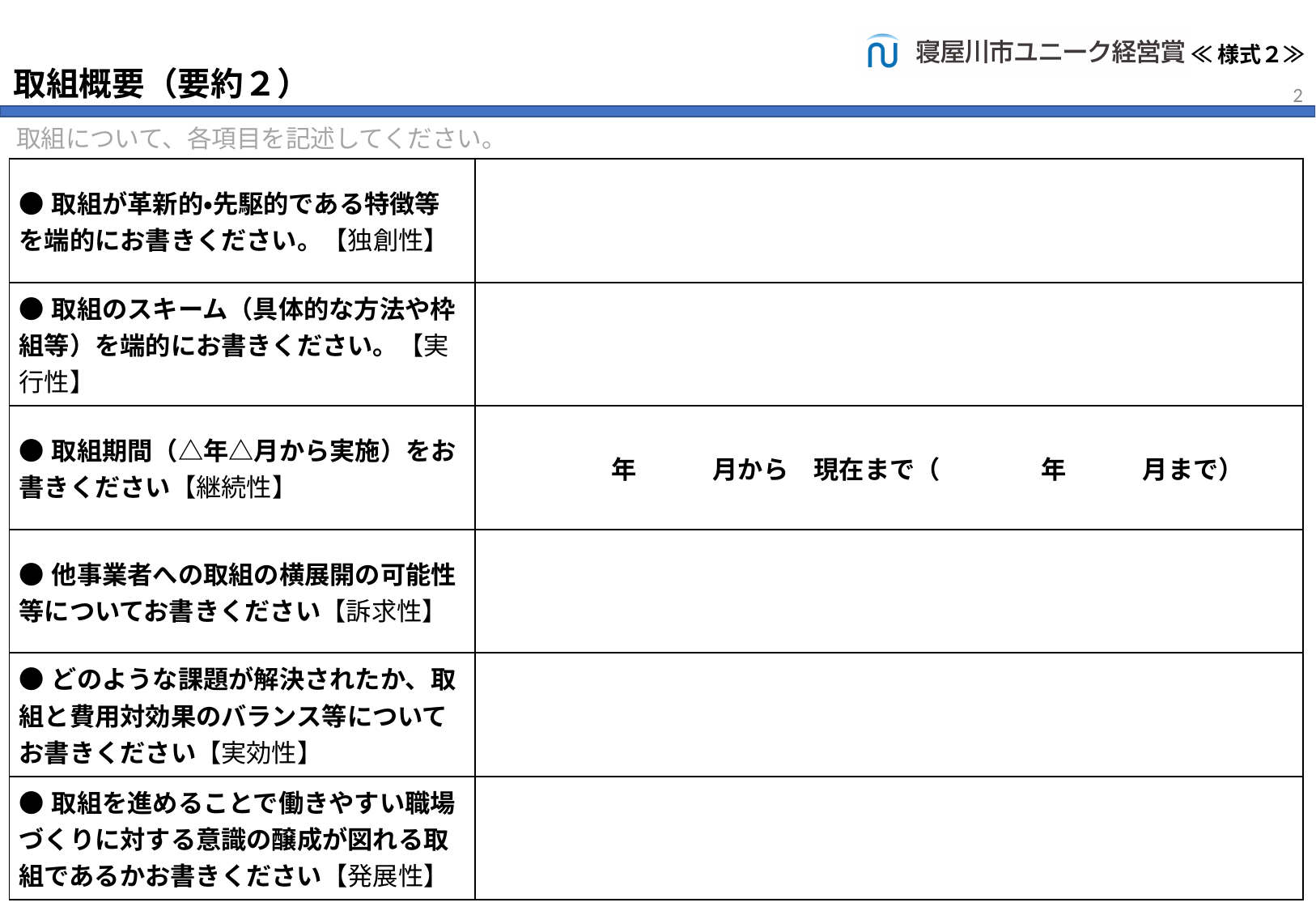

取組概要（要約２）
2
取組について、各項目を記述してください。
| ●取組が革新的・先駆的である特徴等を端的にお書きください。【独創性】 |  |
| --- | --- |
| ●取組のスキーム（具体的な方法や枠組等）を端的にお書きください。【実行性】 |  |
| ●取組期間（△年△月から実施）をお書きください【継続性】 | 年　　　月から　現在まで（　　　　年　　　月まで） |
| ●他事業者への取組の横展開の可能性等についてお書きください【訴求性】 |  |
| ●どのような課題が解決されたか、取組と費用対効果のバランス等についてお書きください【実効性】 |  |
| ●取組を進めることで働きやすい職場づくりに対する意識の醸成が図れる取組であるかお書きください【発展性】 |  |